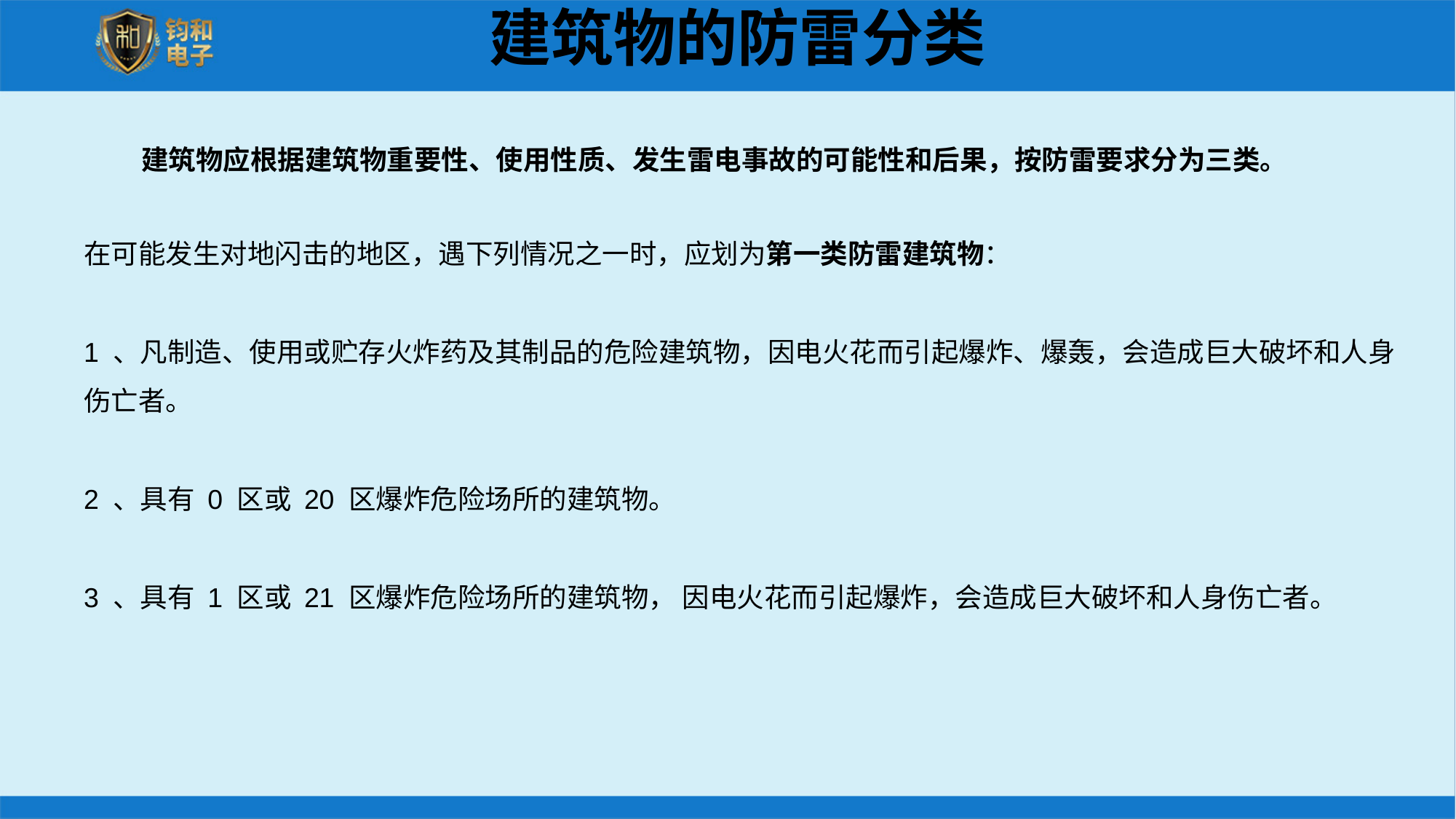

# 建筑物的防雷分类
       建筑物应根据建筑物重要性、使用性质、发生雷电事故的可能性和后果，按防雷要求分为三类。

在可能发生对地闪击的地区，遇下列情况之一时，应划为第一类防雷建筑物：
1 、凡制造、使用或贮存火炸药及其制品的危险建筑物，因电火花而引起爆炸、爆轰，会造成巨大破坏和人身伤亡者。
2 、具有 0 区或 20 区爆炸危险场所的建筑物。
3 、具有 1 区或 21 区爆炸危险场所的建筑物， 因电火花而引起爆炸，会造成巨大破坏和人身伤亡者。